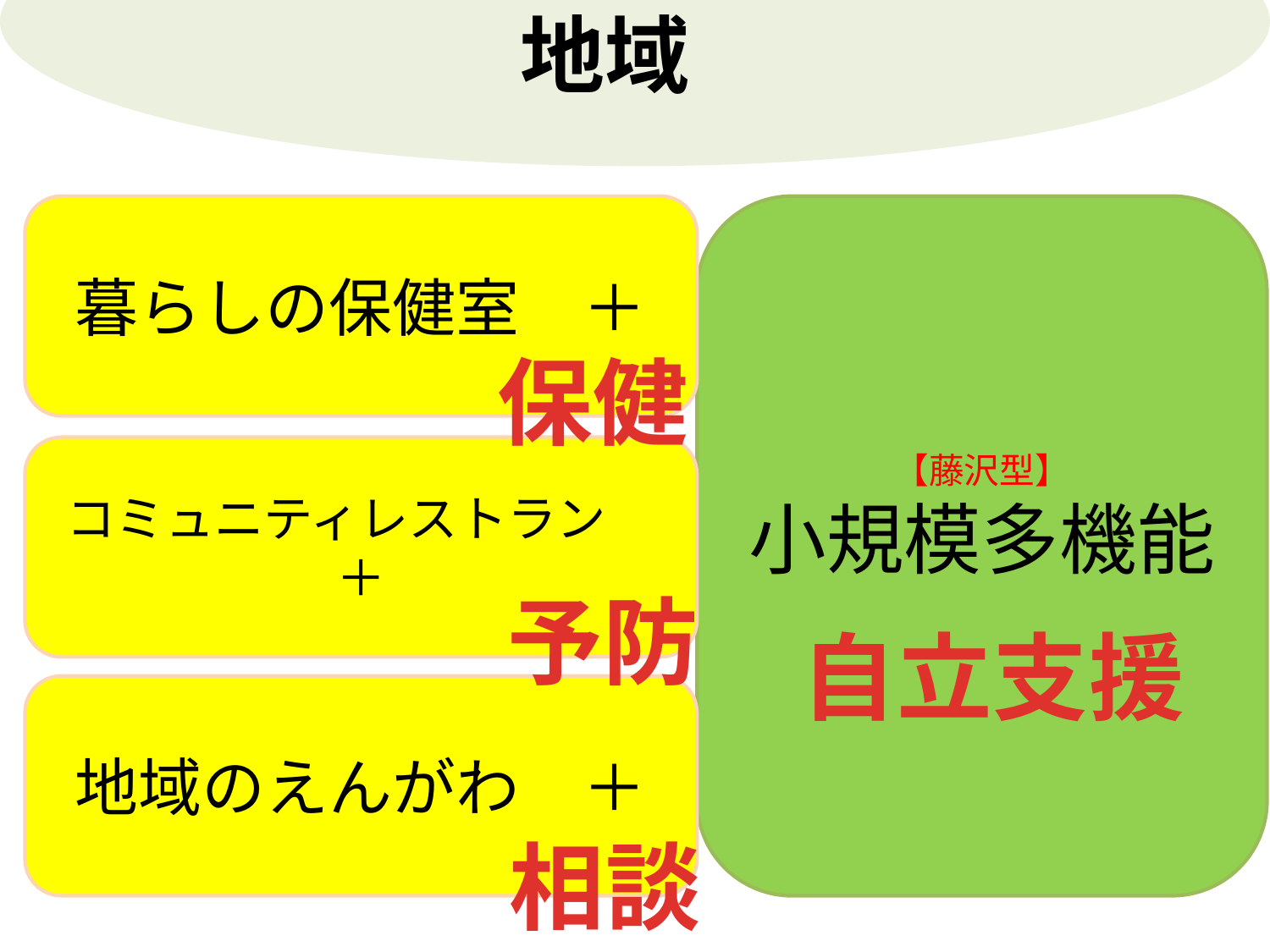

地域
暮らしの保健室　＋
【藤沢型】
小規模多機能
保健
コミュニティレストラン　＋
予防
自立支援
地域のえんがわ　＋
相談